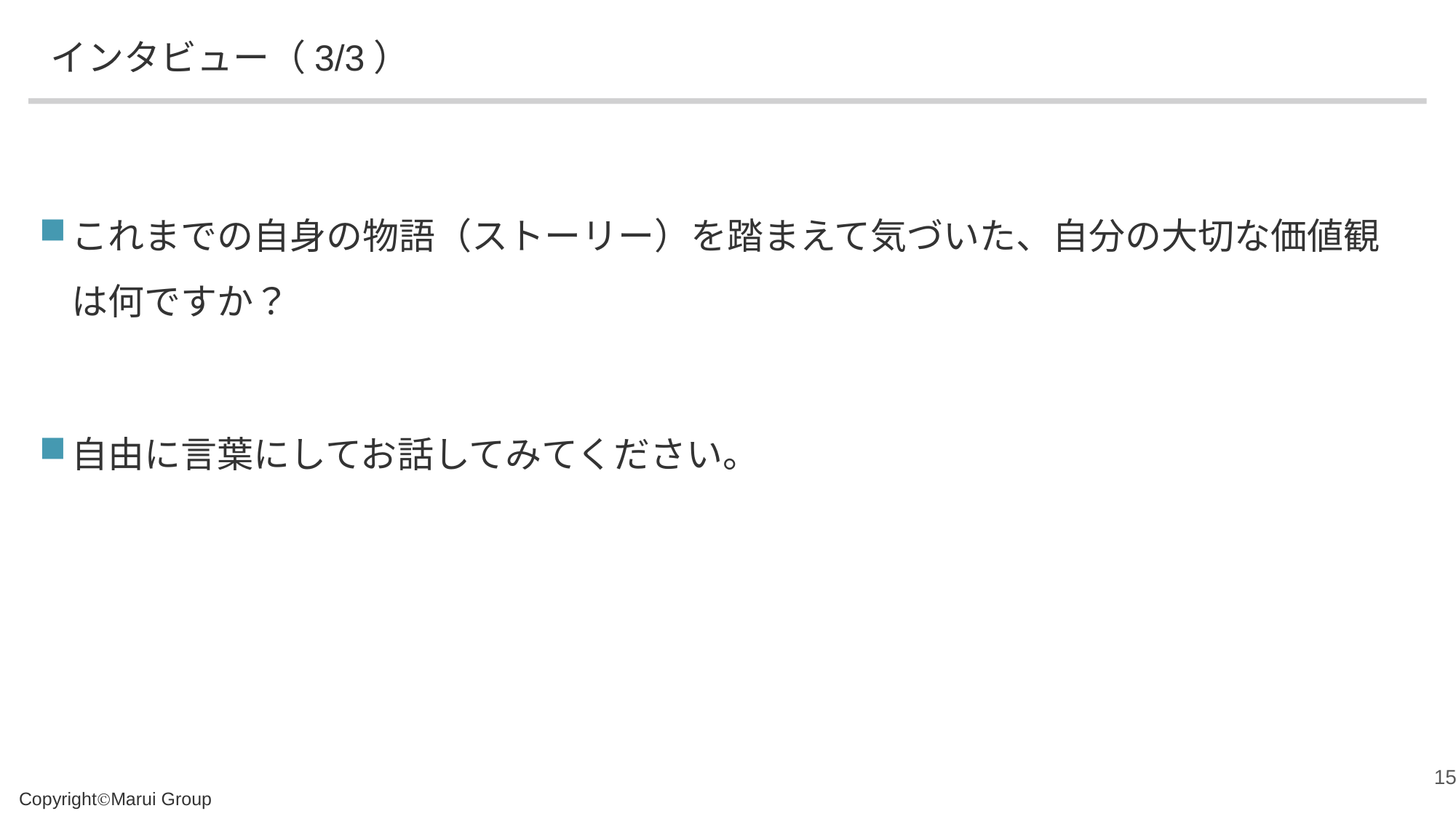

# インタビュー（3/3）
これまでの自身の物語（ストーリー）を踏まえて気づいた、自分の大切な価値観は何ですか？

自由に言葉にしてお話してみてください。

CopyrightⒸMarui Group